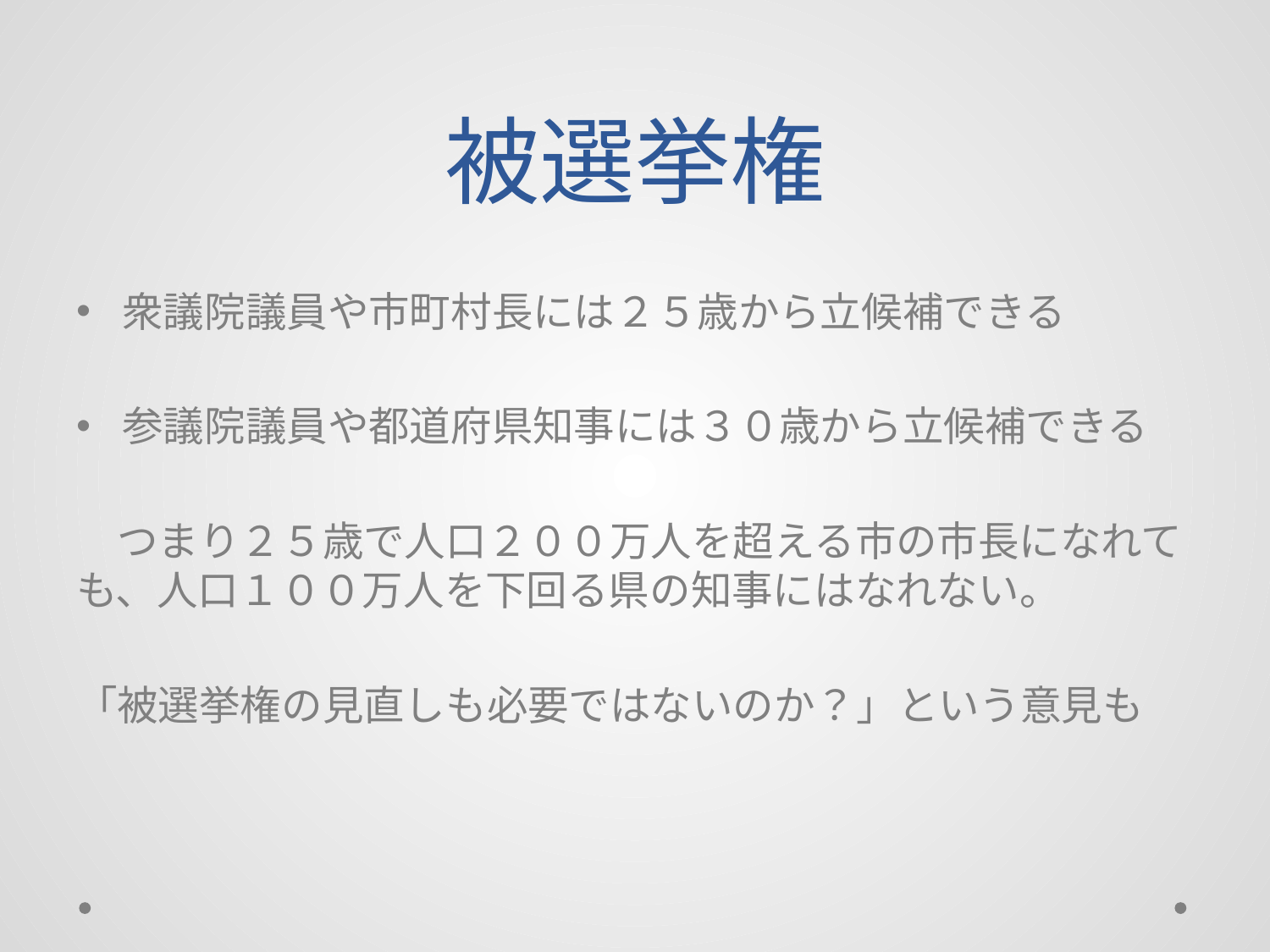

# 被選挙権

衆議院議員や市町村長には２５歳から立候補できる

参議院議員や都道府県知事には３０歳から立候補できる

　つまり２５歳で人口２００万人を超える市の市長になれても、人口１００万人を下回る県の知事にはなれない。

「被選挙権の見直しも必要ではないのか？」という意見も